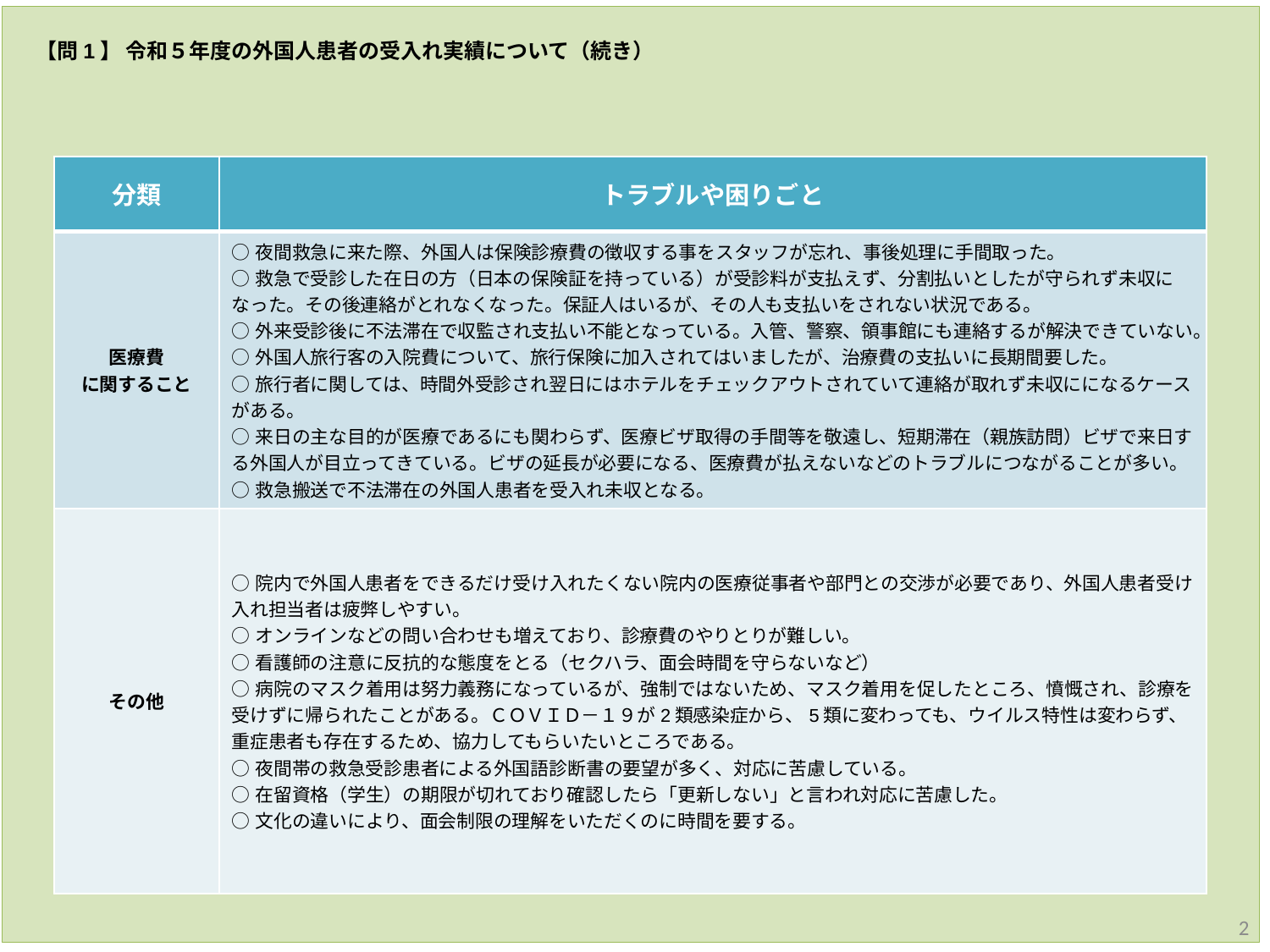

【問1】 令和５年度の外国人患者の受入れ実績について（続き）

| 分類 | トラブルや困りごと |
| --- | --- |
| 医療費 に関すること | ○夜間救急に来た際、外国人は保険診療費の徴収する事をスタッフが忘れ、事後処理に手間取った。 ○救急で受診した在日の方（日本の保険証を持っている）が受診料が支払えず、分割払いとしたが守られず未収になった。その後連絡がとれなくなった。保証人はいるが、その人も支払いをされない状況である。 ○外来受診後に不法滞在で収監され支払い不能となっている。入管、警察、領事館にも連絡するが解決できていない。 ○外国人旅行客の入院費について、旅行保険に加入されてはいましたが、治療費の支払いに長期間要した。 ○旅行者に関しては、時間外受診され翌日にはホテルをチェックアウトされていて連絡が取れず未収にになるケースがある。 ○来日の主な目的が医療であるにも関わらず、医療ビザ取得の手間等を敬遠し、短期滞在（親族訪問）ビザで来日する外国人が目立ってきている。ビザの延長が必要になる、医療費が払えないなどのトラブルにつながることが多い。 ○救急搬送で不法滞在の外国人患者を受入れ未収となる。 |
| その他 | ○院内で外国人患者をできるだけ受け入れたくない院内の医療従事者や部門との交渉が必要であり、外国人患者受け入れ担当者は疲弊しやすい。 ○オンラインなどの問い合わせも増えており、診療費のやりとりが難しい。 ○看護師の注意に反抗的な態度をとる（セクハラ、面会時間を守らないなど） ○病院のマスク着用は努力義務になっているが、強制ではないため、マスク着用を促したところ、憤慨され、診療を受けずに帰られたことがある。ＣＯＶＩＤ－１９が2類感染症から、5類に変わっても、ウイルス特性は変わらず、重症患者も存在するため、協力してもらいたいところである。 ○夜間帯の救急受診患者による外国語診断書の要望が多く、対応に苦慮している。 ○在留資格（学生）の期限が切れており確認したら「更新しない」と言われ対応に苦慮した。 ○文化の違いにより、面会制限の理解をいただくのに時間を要する。 |
2